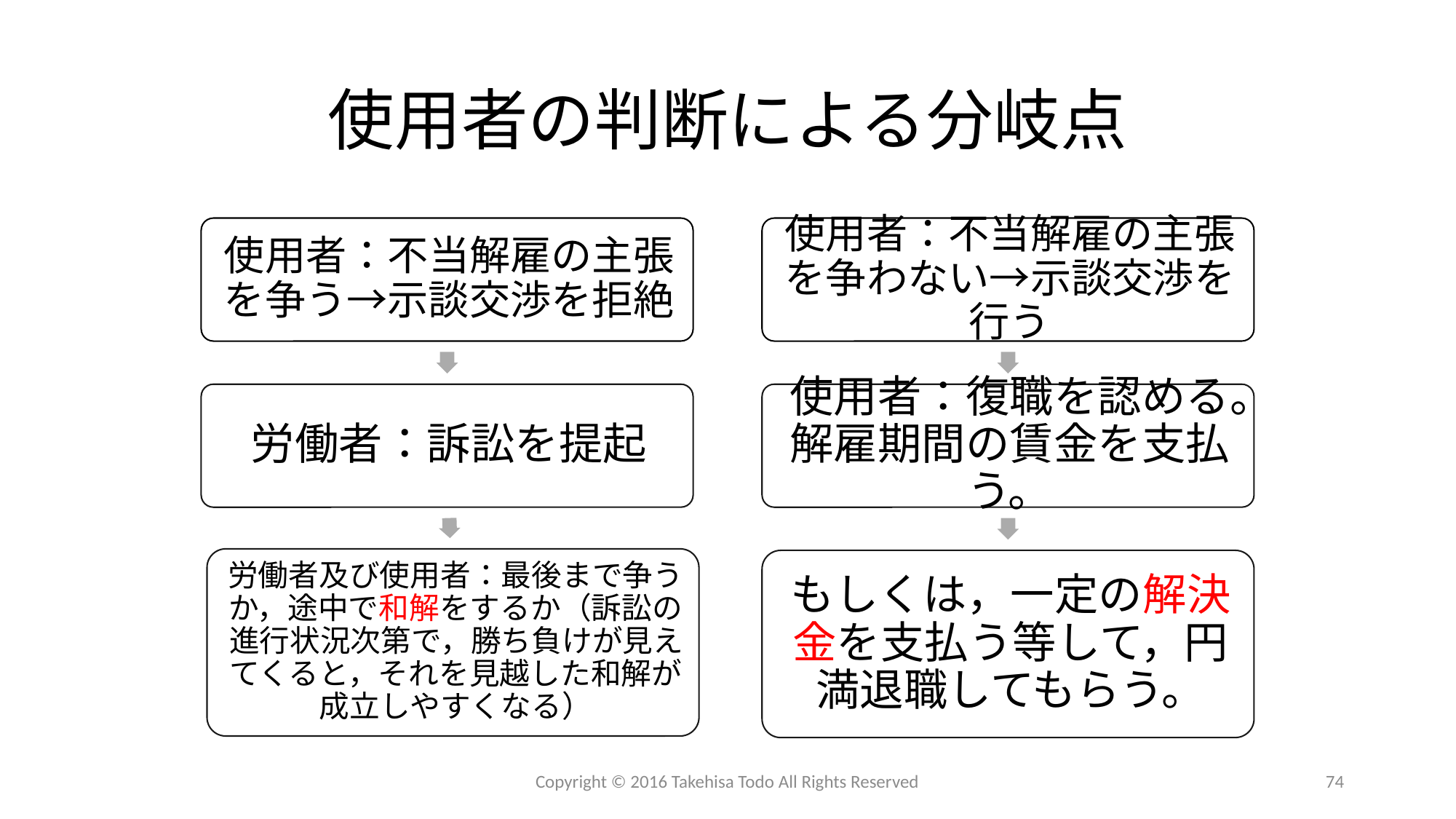

# 使用者の判断による分岐点
使用者：不当解雇の主張を争う→示談交渉を拒絶
労働者：訴訟を提起
労働者及び使用者：最後まで争うか，途中で和解をするか（訴訟の進行状況次第で，勝ち負けが見えてくると，それを見越した和解が成立しやすくなる）
使用者：不当解雇の主張を争わない→示談交渉を行う
使用者：復職を認める。解雇期間の賃金を支払う。
もしくは，一定の解決金を支払う等して，円満退職してもらう。
Copyright © 2016 Takehisa Todo All Rights Reserved
74